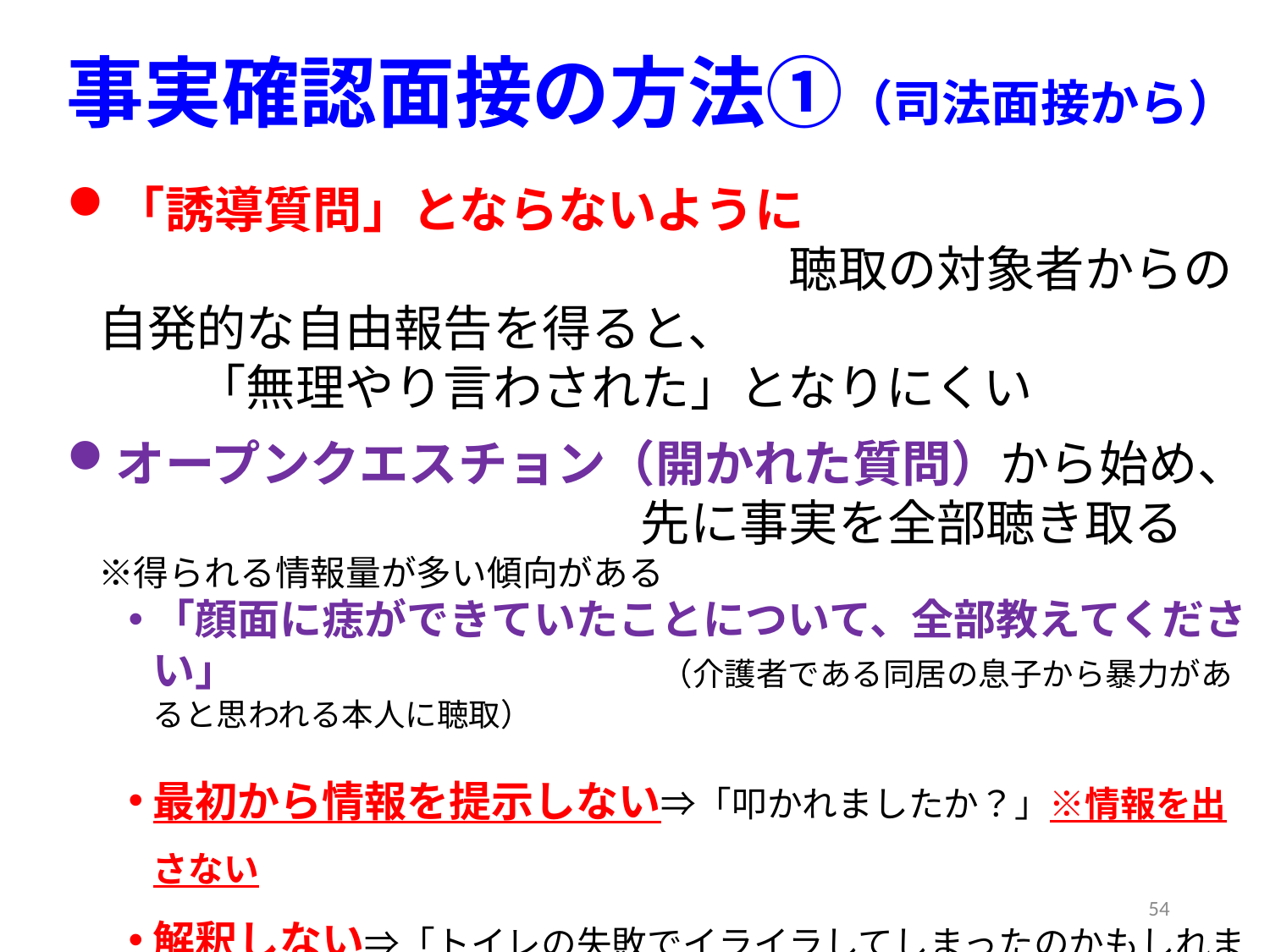

# 事実確認面接の方法①（司法面接から）
「誘導質問」とならないように　　　　　　　　　　　　　　　　　　　　　　　聴取の対象者からの自発的な自由報告を得ると、　　　　　　　　　　　　「無理やり言わされた」となりにくい

オープンクエスチョン（開かれた質問）から始め、　　　　　　　　　　　先に事実を全部聴き取る　※得られる情報量が多い傾向がある
「顔面に痣ができていたことについて、全部教えてください」　　　　　　　　　　（介護者である同居の息子から暴力があると思われる本人に聴取）

最初から情報を提示しない⇒「叩かれましたか？」※情報を出さない
解釈しない⇒「トイレの失敗でイライラしてしまったのかもしれませんね」
コメントや評価をしない⇒「黙っていたら、また起きるかもしれませんよ」
最初から受容、共感しない（こちらの感情をのせない）　　　　　　　　　　　　　　　　　　　　　　⇒「言えない、言いたくない気持ちは分かります」
54